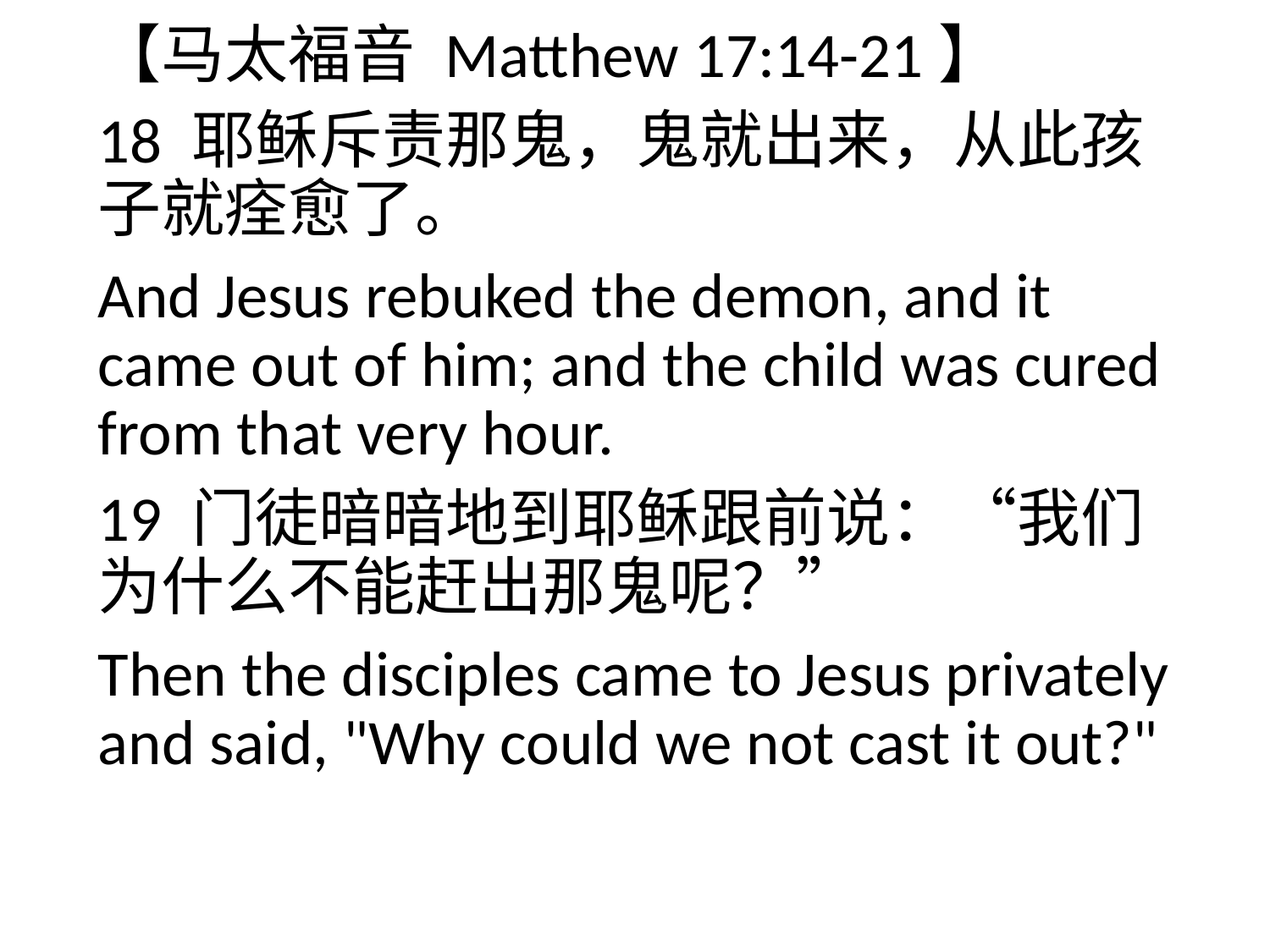

【马太福音 Matthew 17:14-21】
18 耶稣斥责那鬼，鬼就出来，从此孩子就痊愈了。
And Jesus rebuked the demon, and it came out of him; and the child was cured from that very hour.
19 门徒暗暗地到耶稣跟前说：“我们为什么不能赶出那鬼呢？”
Then the disciples came to Jesus privately and said, "Why could we not cast it out?"